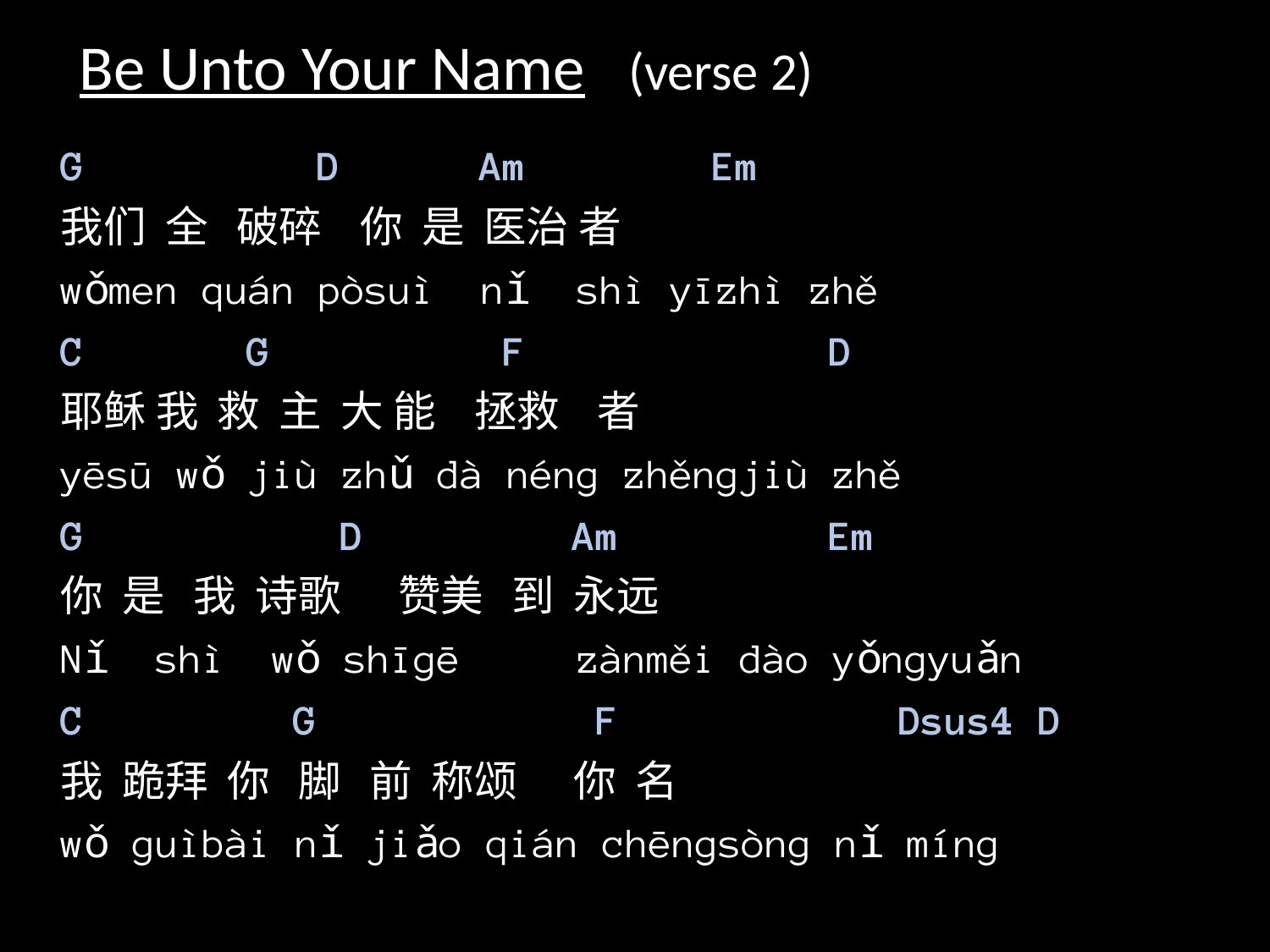

# Be Unto Your Name   (verse 2)
G          D      Am        Em
我们  全   破碎    你  是  医治 者
wǒmen quán pòsuì  nǐ  shì yīzhì zhě
C       G          F             D
耶稣 我  救  主  大 能    拯救    者
yēsū wǒ jiù zhǔ dà néng zhěngjiù zhě
G           D         Am         Em
你  是   我  诗歌      赞美   到  永远
Nǐ  shì  wǒ shīgē     zànměi dào yǒngyuǎn
C         G            F            Dsus4 D
我  跪拜  你   脚   前  称颂      你  名
wǒ guìbài nǐ jiǎo qián chēngsòng nǐ míng